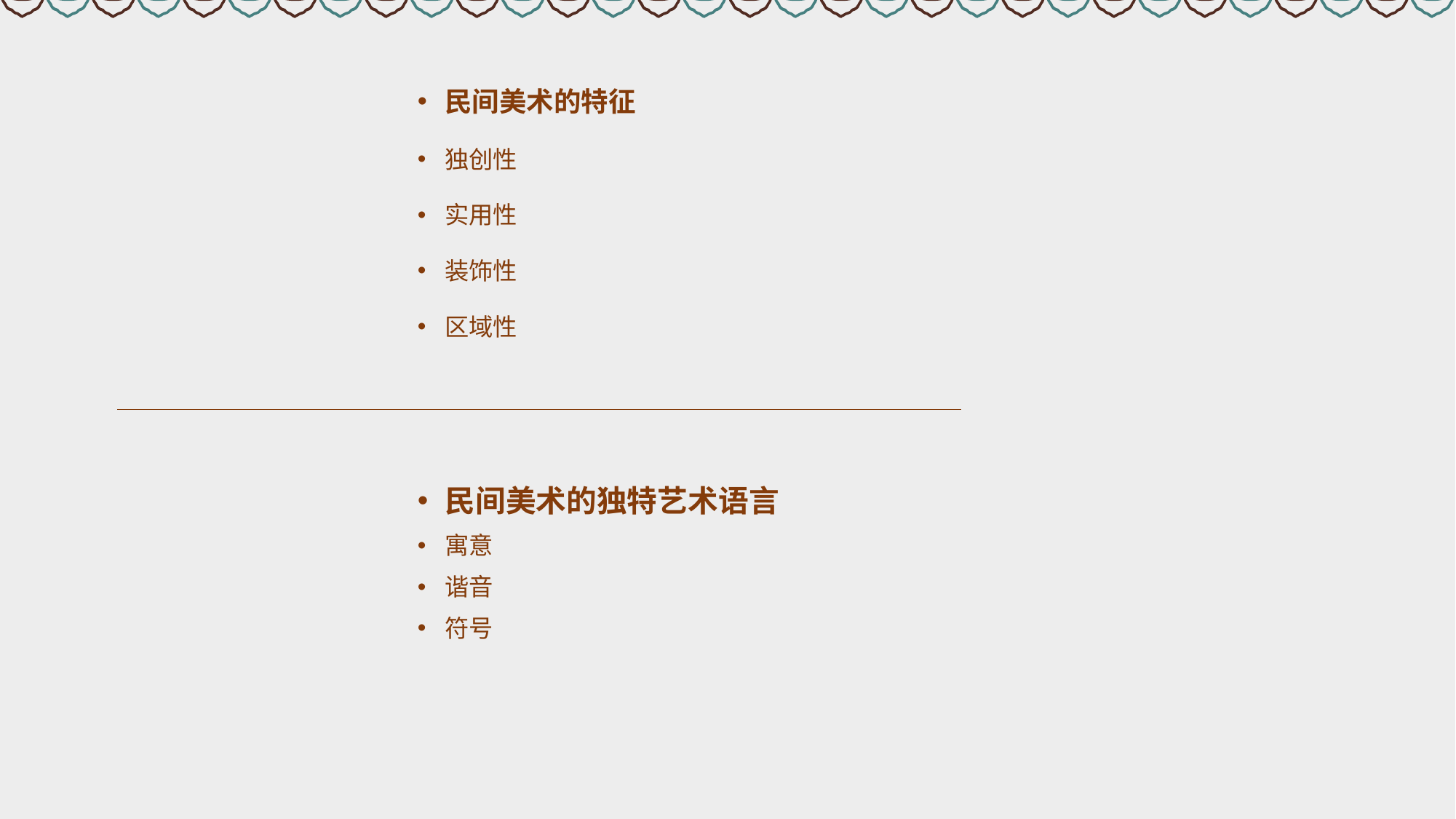

民间美术的特征
独创性
实用性
装饰性
区域性

民间美术的独特艺术语言
寓意
谐音
符号